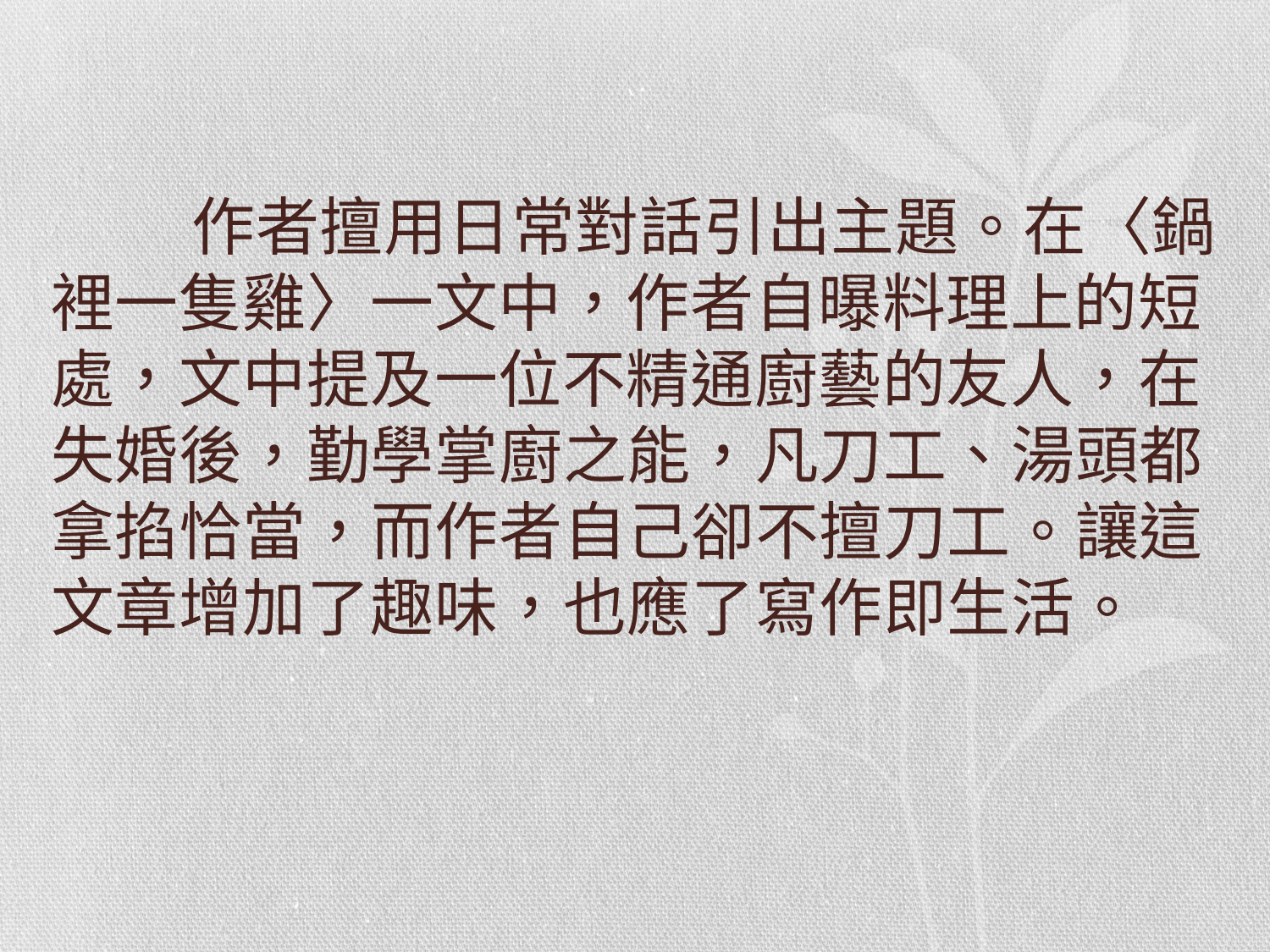

#
          　作者擅用日常對話引出主題。在〈鍋裡一隻雞〉一文中，作者自曝料理上的短處，文中提及一位不精通廚藝的友人，在失婚後，勤學掌廚之能，凡刀工、湯頭都拿掐恰當，而作者自己卻不擅刀工。讓這文章增加了趣味，也應了寫作即生活。